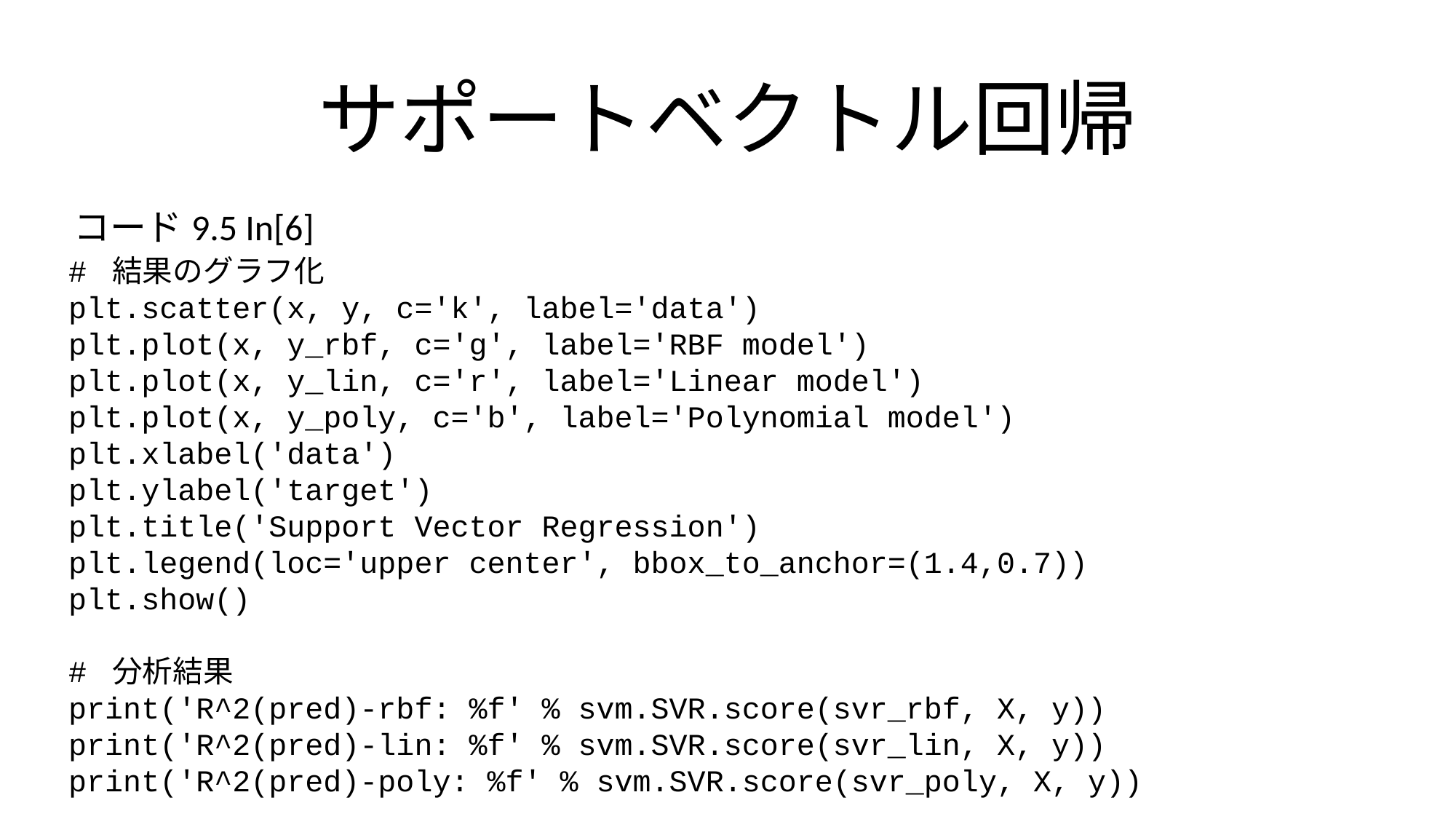

# サポートベクトル回帰
コード9.5 In[6]
# 結果のグラフ化
plt.scatter(x, y, c='k', label='data')
plt.plot(x, y_rbf, c='g', label='RBF model')
plt.plot(x, y_lin, c='r', label='Linear model')
plt.plot(x, y_poly, c='b', label='Polynomial model')
plt.xlabel('data')
plt.ylabel('target')
plt.title('Support Vector Regression')
plt.legend(loc='upper center', bbox_to_anchor=(1.4,0.7))
plt.show()

# 分析結果
print('R^2(pred)-rbf: %f' % svm.SVR.score(svr_rbf, X, y))
print('R^2(pred)-lin: %f' % svm.SVR.score(svr_lin, X, y))
print('R^2(pred)-poly: %f' % svm.SVR.score(svr_poly, X, y))